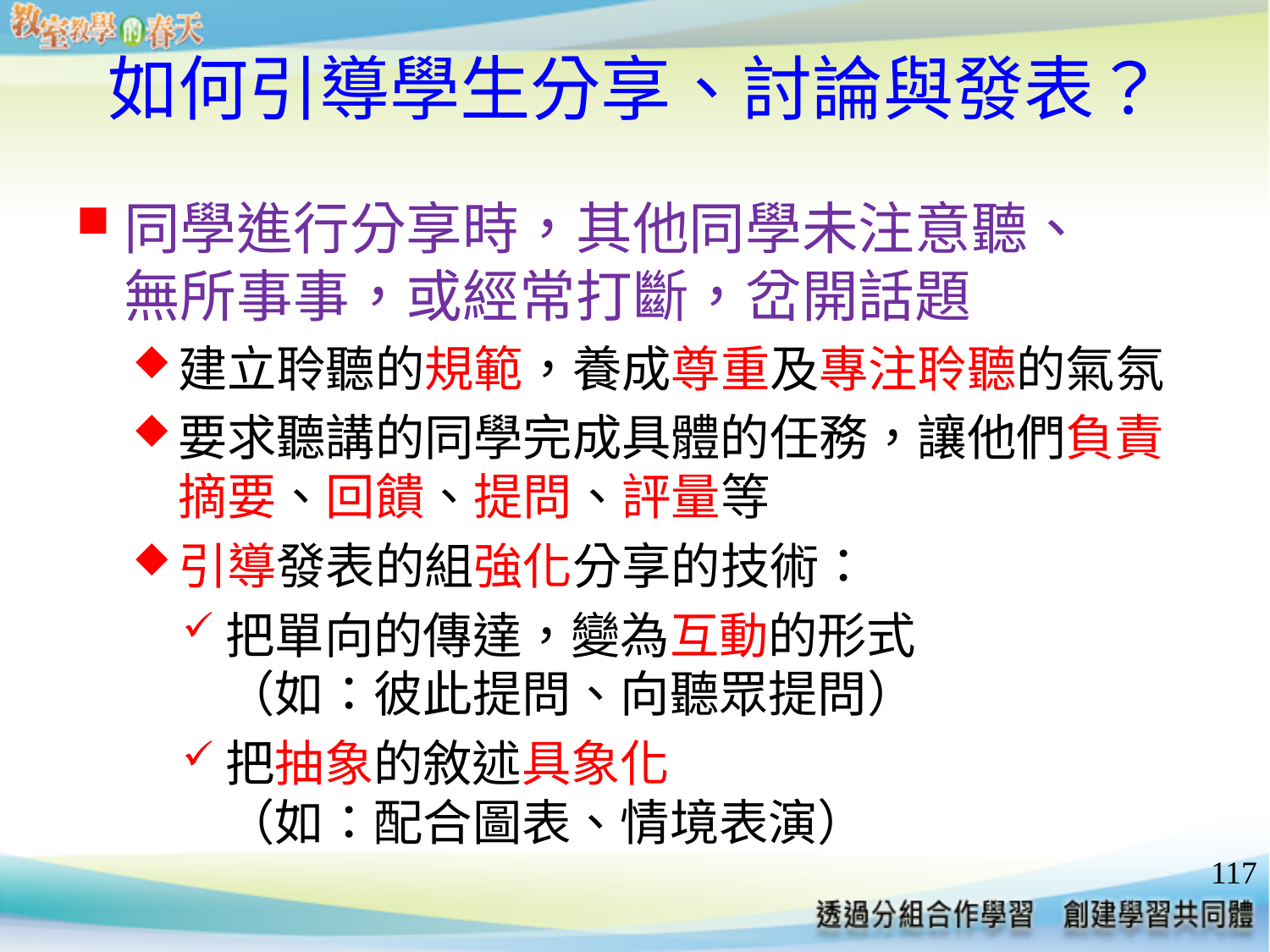

# 如何引導學生分享、討論與發表？
同學進行分享時，其他同學未注意聽、
無所事事，或經常打斷，岔開話題
建立聆聽的規範，養成尊重及專注聆聽的氣氛
要求聽講的同學完成具體的任務，讓他們負責摘要、回饋、提問、評量等
引導發表的組強化分享的技術：
把單向的傳達，變為互動的形式
（如：彼此提問、向聽眾提問）
把抽象的敘述具象化
（如：配合圖表、情境表演）

117